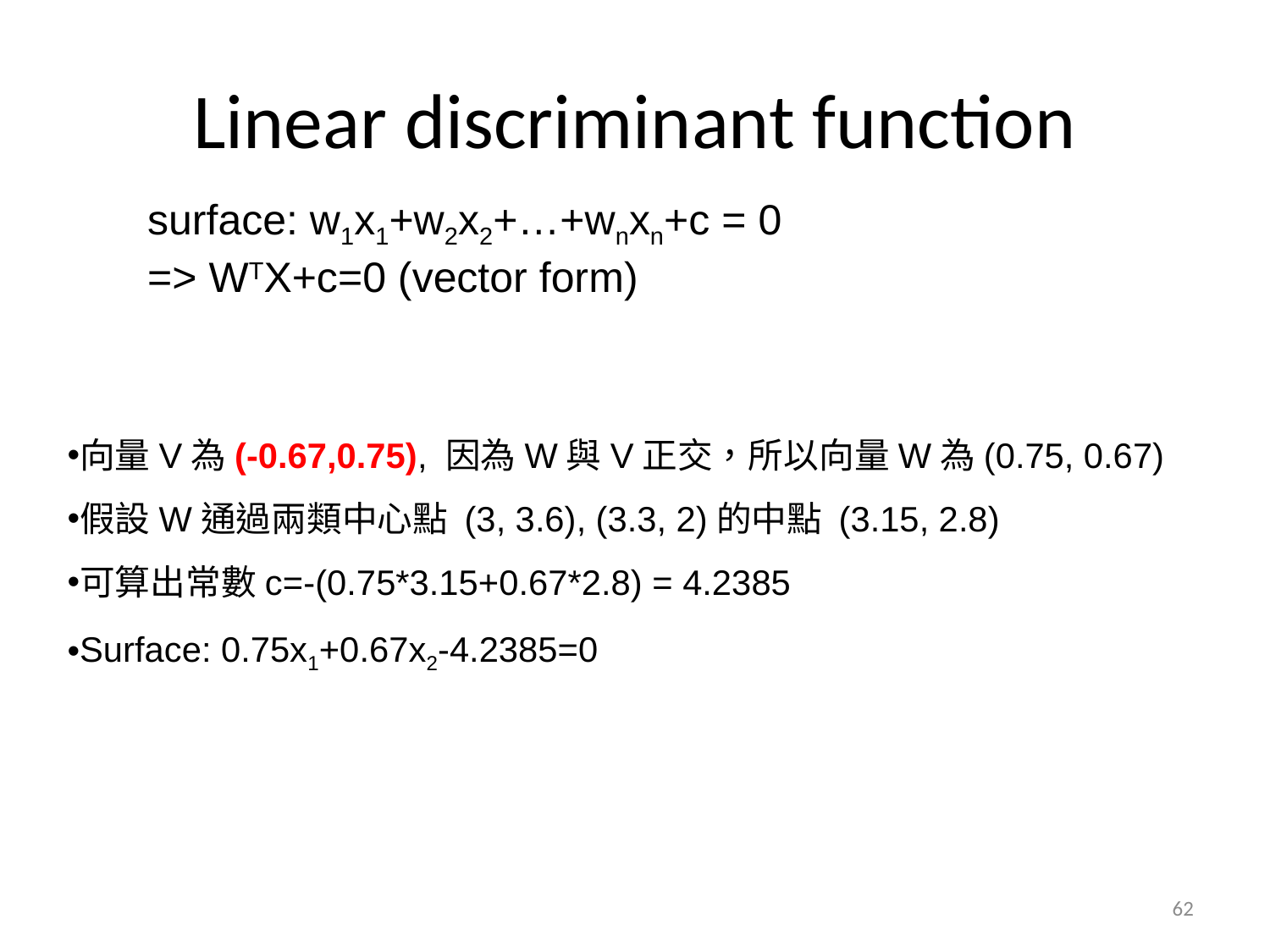

# Linear discriminant function
surface: w1x1+w2x2+…+wnxn+c = 0
=> WTX+c=0 (vector form)
向量V為(-0.67,0.75), 因為W與V正交，所以向量W為(0.75, 0.67)
假設W通過兩類中心點 (3, 3.6), (3.3, 2)的中點 (3.15, 2.8)
可算出常數c=-(0.75*3.15+0.67*2.8) = 4.2385
Surface: 0.75x1+0.67x2-4.2385=0
62